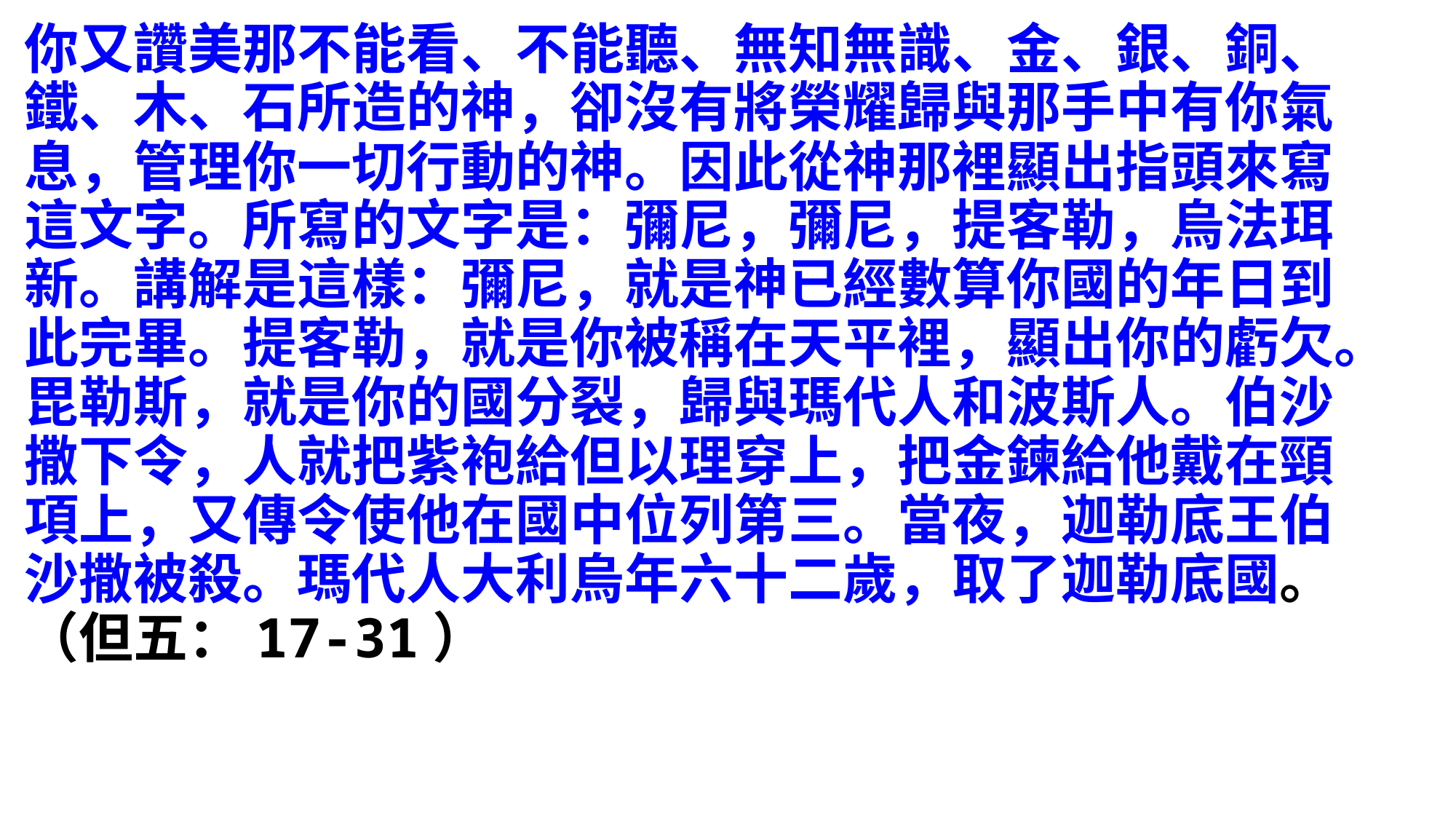

你又讚美那不能看、不能聽、無知無識、金、銀、銅、鐵、木、石所造的神，卻沒有將榮耀歸與那手中有你氣息，管理你一切行動的神。因此從神那裡顯出指頭來寫這文字。所寫的文字是：彌尼，彌尼，提客勒，烏法珥新。講解是這樣：彌尼，就是神已經數算你國的年日到此完畢。提客勒，就是你被稱在天平裡，顯出你的虧欠。毘勒斯，就是你的國分裂，歸與瑪代人和波斯人。伯沙撒下令，人就把紫袍給但以理穿上，把金鍊給他戴在頸項上，又傳令使他在國中位列第三。當夜，迦勒底王伯沙撒被殺。瑪代人大利烏年六十二歲，取了迦勒底國。（但五：17-31）